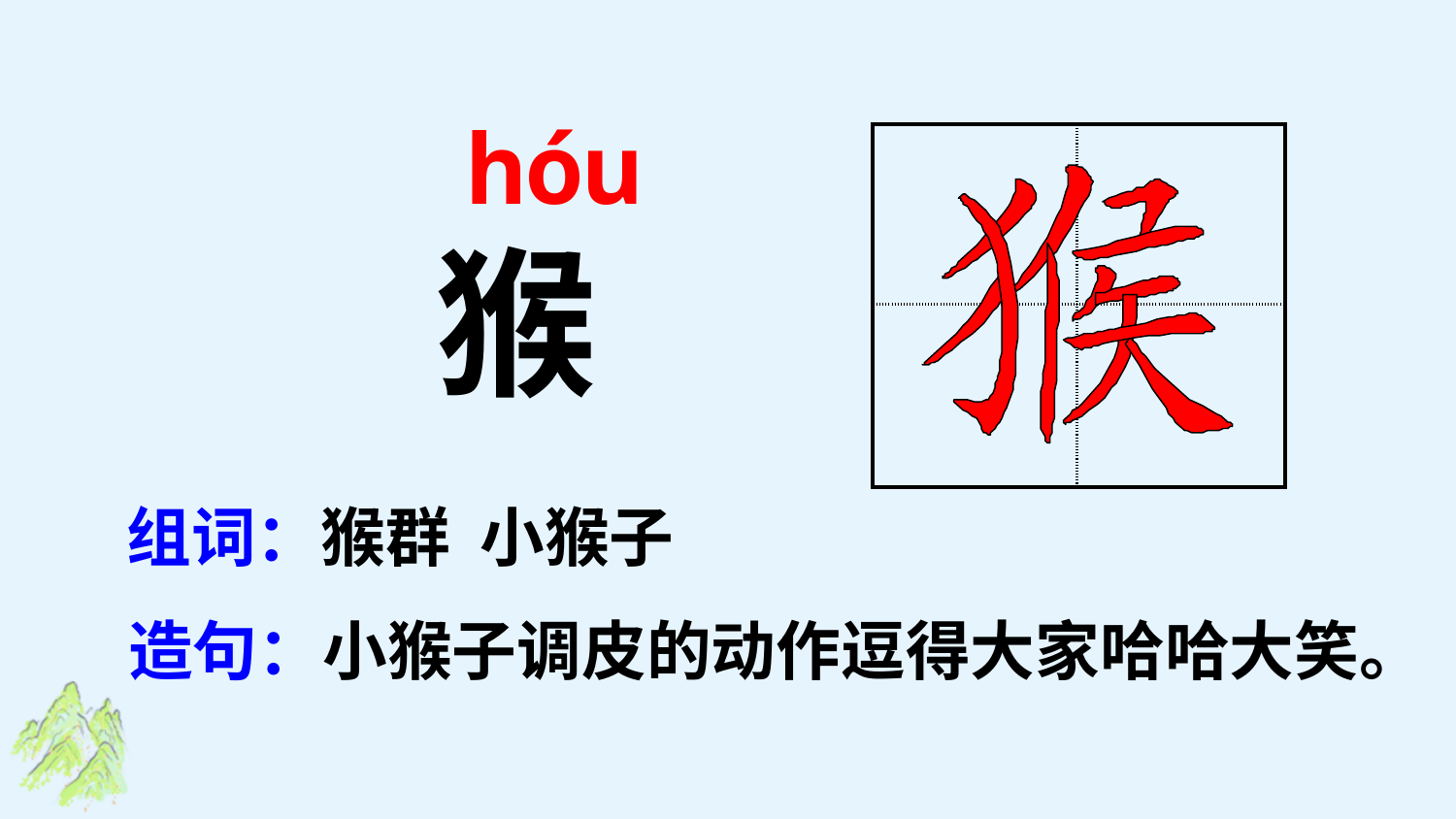

hóu
|  |  |
| --- | --- |
|  |  |

猴

组词：猴群  小猴子
造句：小猴子调皮的动作逗得大家哈哈大笑。